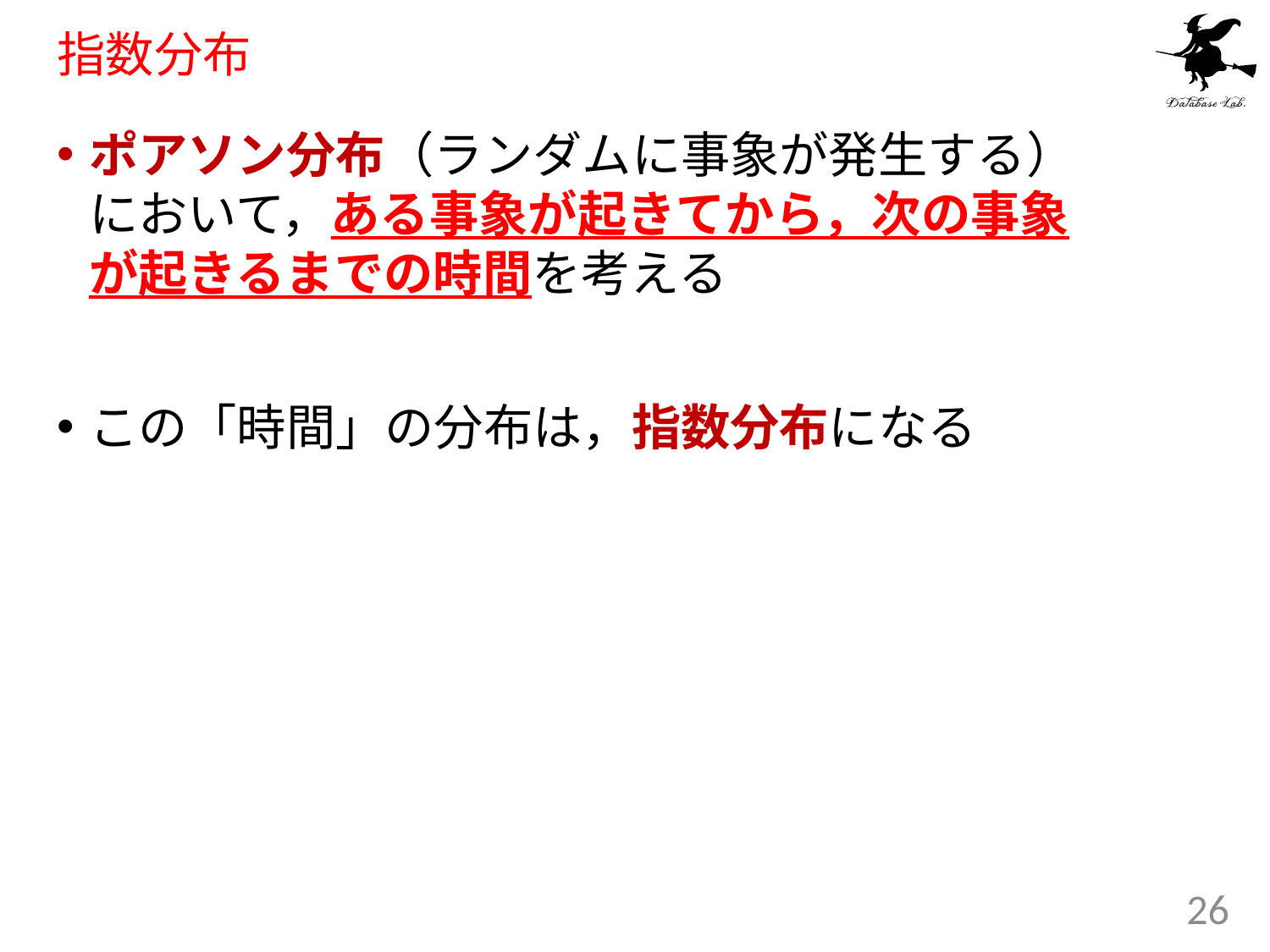

# 指数分布
ポアソン分布（ランダムに事象が発生する）において，ある事象が起きてから，次の事象が起きるまでの時間を考える

この「時間」の分布は，指数分布になる
26